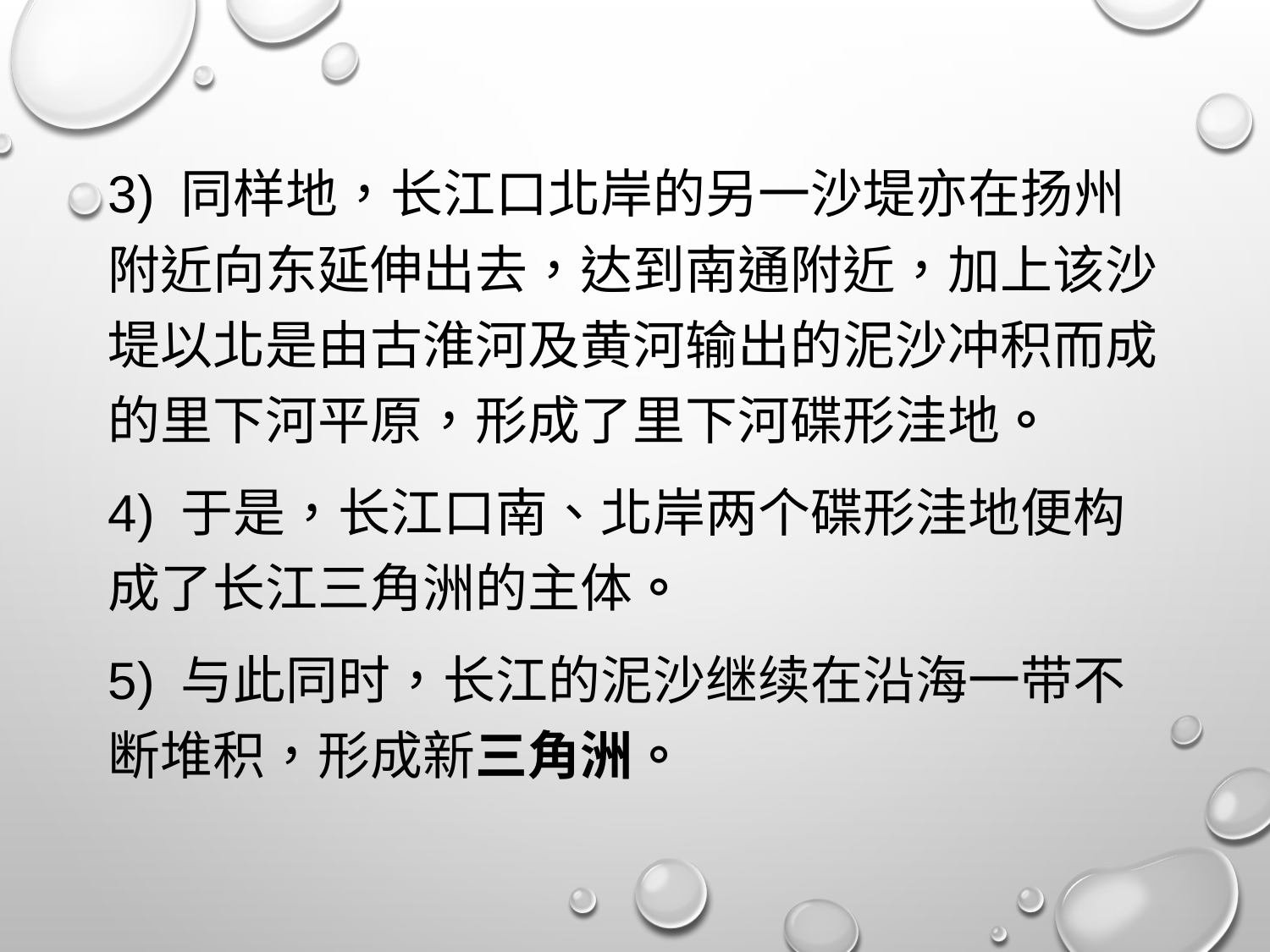

3) 同样地，长江口北岸的另一沙堤亦在扬州附近向东延伸出去，达到南通附近，加上该沙堤以北是由古淮河及黄河输出的泥沙冲积而成的里下河平原，形成了里下河碟形洼地。
4) 于是，长江口南、北岸两个碟形洼地便构成了长江三角洲的主体。
5) 与此同时，长江的泥沙继续在沿海一带不断堆积，形成新三角洲。